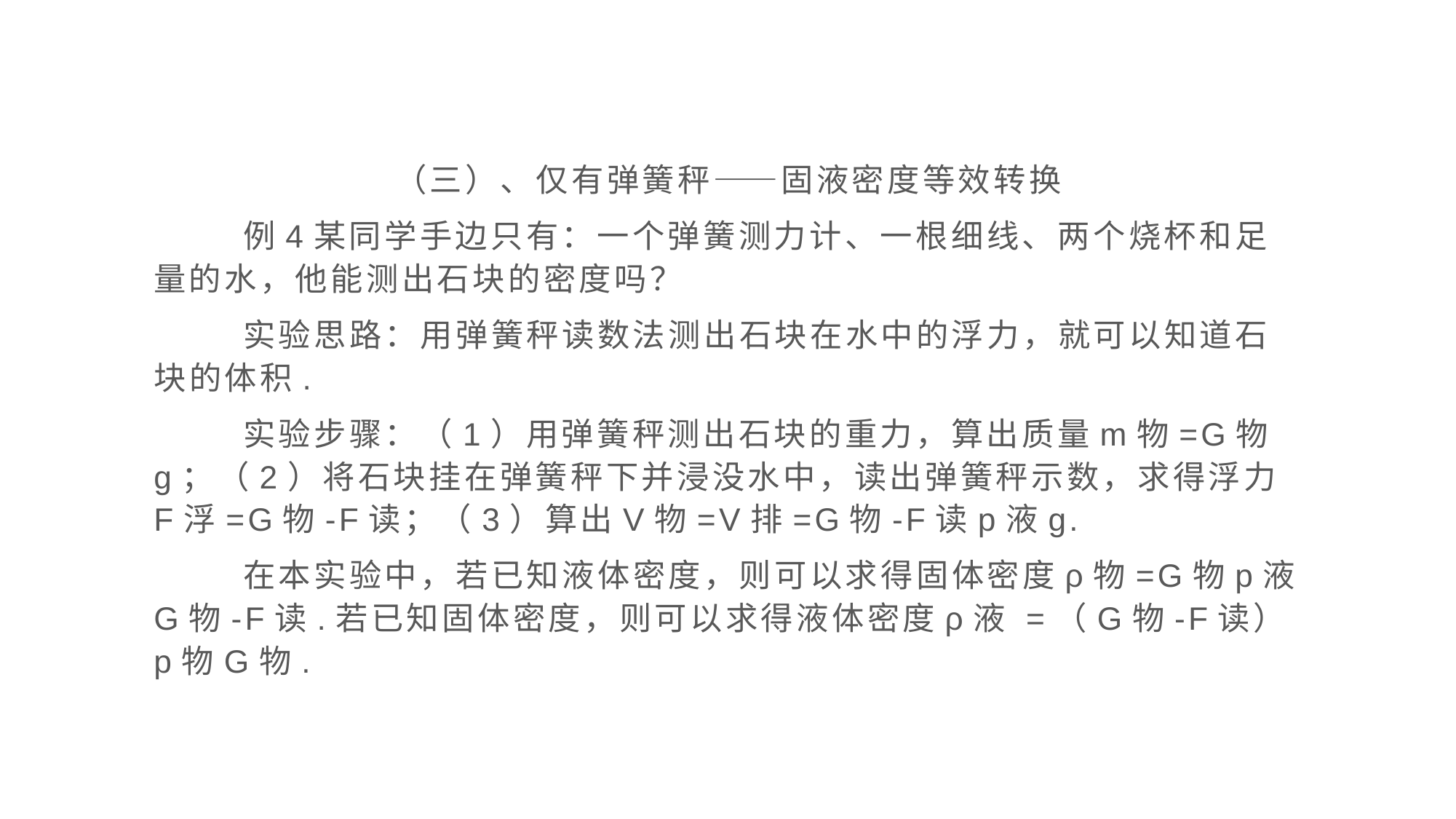

（三）、仅有弹簧秤——固液密度等效转换
        例4某同学手边只有：一个弹簧测力计、一根细线、两个烧杯和足量的水，他能测出石块的密度吗？
        实验思路：用弹簧秤读数法测出石块在水中的浮力，就可以知道石块的体积.
        实验步骤：（1）用弹簧秤测出石块的重力，算出质量m物=G物g；（2）将石块挂在弹簧秤下并浸没水中，读出弹簧秤示数，求得浮力F浮=G物-F读；（3）算出V物=V排=G物-F读p液g.
        在本实验中，若已知液体密度，则可以求得固体密度ρ物=G物p液G物-F读.若已知固体密度，则可以求得液体密度ρ液 =（G物-F读）p物G物.